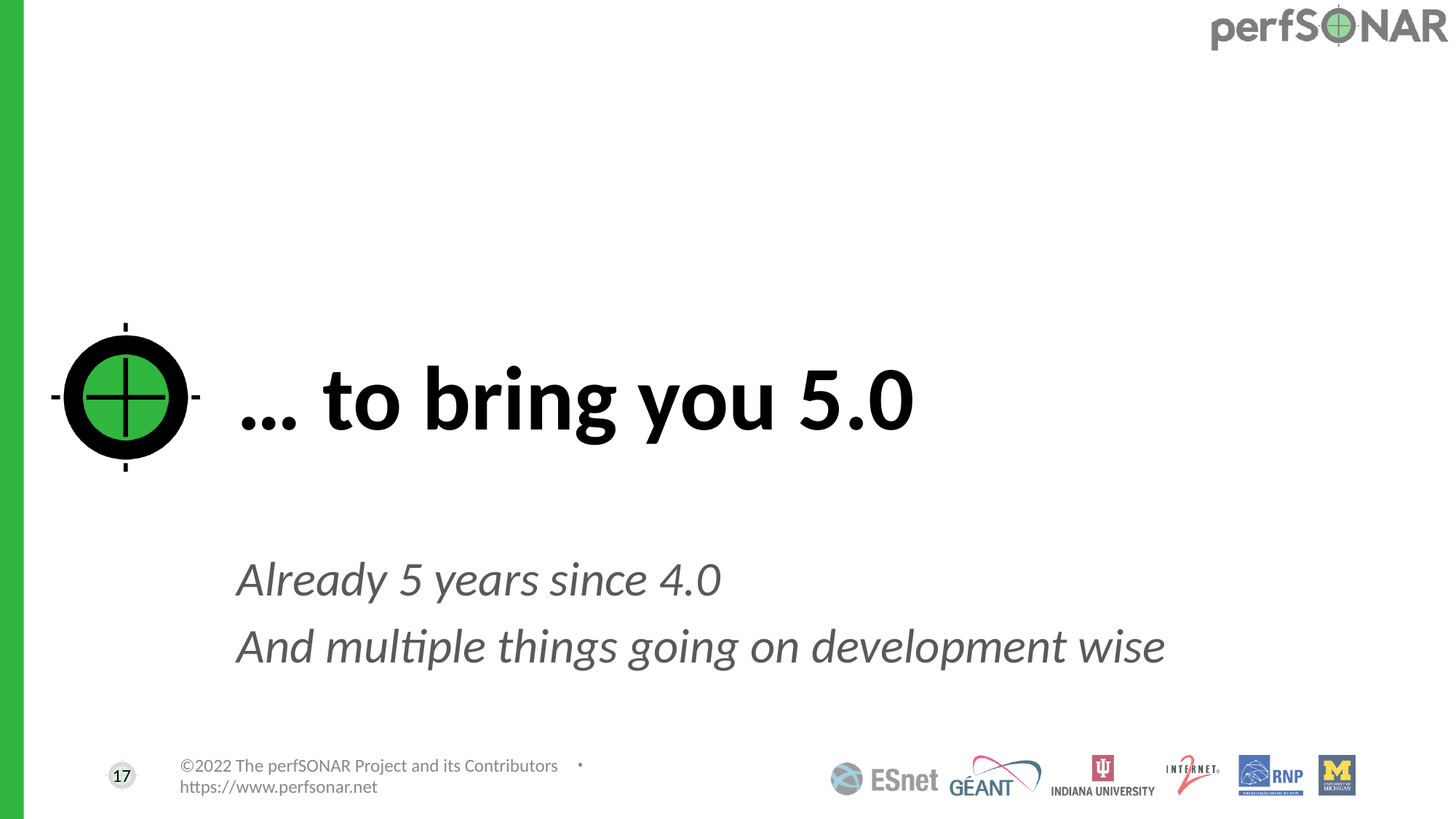

# … to bring you 5.0
Already 5 years since 4.0
And multiple things going on development wise
17
©2022 The perfSONAR Project and its Contributors  ・  https://www.perfsonar.net